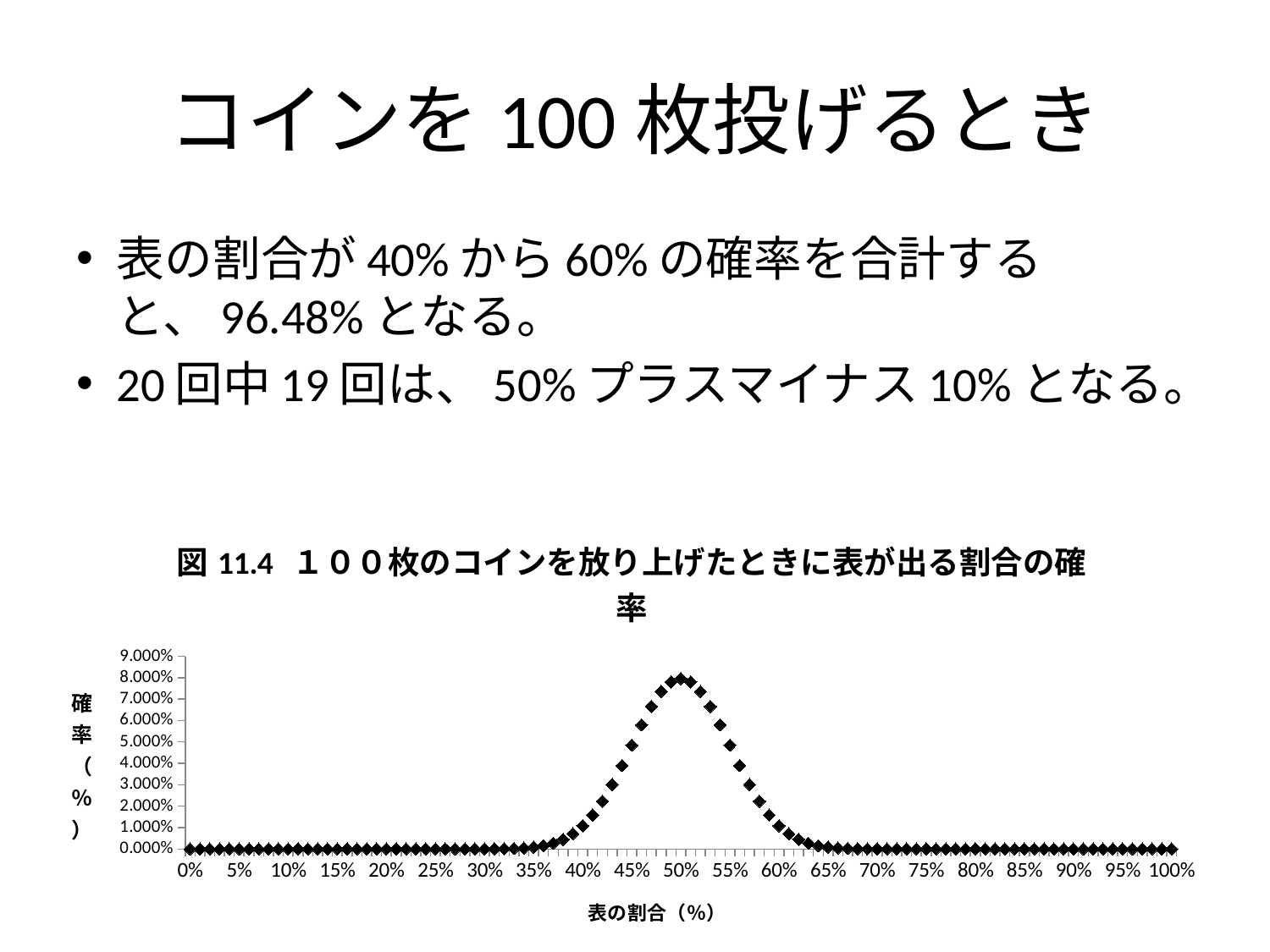

# コインを100枚投げるとき
表の割合が40%から60%の確率を合計すると、96.48%となる。
20回中19回は、50%プラスマイナス10%となる。

### Chart: 図11.4  １００枚のコインを放り上げたときに表が出る割合の確率

| Category |  |
|---|---|
| 0 | 7.888609052210105e-31 |
| 0.01 | 7.888609052210116e-29 |
| 0.02 | 3.904861480844049e-27 |
| 0.03 | 1.275588083742389e-25 |
| 0.04 | 3.0933011030752918e-24 |
| 0.05 | 5.93913811790451e-23 |
| 0.06 | 9.40363535334888e-22 |
| 7.0000000000000007E-2 | 1.2627738903068301e-20 |
| 0.08 | 1.467974647481698e-19 |
| 0.09 | 1.5005963063146118e-18 |
| 0.1 | 1.3655426387462979e-17 |
| 0.11 | 1.117262158974249e-16 |
| 0.12 | 8.286361012392398e-16 |
| 0.13 | 5.609228993004079e-15 |
| 0.14000000000000001 | 3.485735159938219e-14 |
| 0.15 | 1.9984881583645948e-13 |
| 0.16 | 1.0616968341311918e-12 |
| 0.17 | 5.246031415707042e-12 |
| 0.18 | 2.419003375020489e-11 |
| 0.19 | 1.0439909302719939e-10 |
| 0.2 | 4.2281632676015464e-10 |
| 0.21 | 1.6107288638482146e-09 |
| 0.22 | 5.783980920182205e-09 |
| 0.23 | 1.961523964235707e-08 |
| 0.24 | 6.293222718589611e-08 |
| 0.25 | 1.9131397064512392e-07 |
| 0.26 | 5.518672230147799e-07 |
| 0.27 | 1.5125249815960639e-06 |
| 0.28000000000000003 | 3.943368702018303e-06 |
| 0.28999999999999998 | 9.790432639493791e-06 |
| 0.3 | 2.3170690580135296e-05 |
| 0.31 | 5.232091421320862e-05 |
| 0.32 | 0.00011281697127223065 |
| 0.33 | 0.00023247133474277876 |
| 0.34 | 0.00045810527728724036 |
| 0.35 | 0.0008638556657416525 |
| 0.36 | 0.0015597393964779853 |
| 0.37 | 0.002697927604718674 |
| 0.38 | 0.004472879976244111 |
| 0.39 | 0.007110732269926555 |
| 0.4 | 0.010843866711637992 |
| 0.41 | 0.015869073236543376 |
| 0.42 | 0.022292269546572856 |
| 0.43 | 0.03006864264421455 |
| 0.44 | 0.038952559789096154 |
| 0.45 | 0.04847429662643078 |
| 0.46 | 0.05795839814029766 |
| 0.47 | 0.06659049999098024 |
| 0.48 | 0.07352701040670735 |
| 0.49 | 0.07802866410507725 |
| 0.5 | 0.07958923738717878 |
| 0.51 | 0.07802866410507725 |
| 0.52 | 0.07352701040670735 |
| 0.53 | 0.06659049999098024 |
| 0.54 | 0.05795839814029764 |
| 0.55000000000000004 | 0.04847429662643078 |
| 0.56000000000000005 | 0.038952559789096154 |
| 0.56999999999999995 | 0.03006864264421455 |
| 0.57999999999999996 | 0.022292269546572856 |
| 0.59 | 0.015869073236543376 |
| 0.6 | 0.010843866711637992 |
| 0.61 | 0.007110732269926555 |
| 0.62 | 0.00447287997624411 |
| 0.63 | 0.002697927604718674 |
| 0.64 | 0.0015597393964779846 |
| 0.65 | 0.0008638556657416525 |
| 0.66 | 0.00045810527728724047 |
| 0.67 | 0.00023247133474277876 |
| 0.68 | 0.00011281697127223065 |
| 0.69 | 5.232091421320862e-05 |
| 0.7 | 2.3170690580135296e-05 |
| 0.71 | 9.79043263949379e-06 |
| 0.72 | 3.943368702018303e-06 |
| 0.73 | 1.5125249815960639e-06 |
| 0.74 | 5.518672230147791e-07 |
| 0.75 | 1.9131397064512423e-07 |
| 0.76 | 6.293222718589612e-08 |
| 0.77 | 1.9615239642357035e-08 |
| 0.78 | 5.783980920182205e-09 |
| 0.79 | 1.6107288638482146e-09 |
| 0.8 | 4.2281632676015614e-10 |
| 0.81 | 1.0439909302719901e-10 |
| 0.82 | 2.419003375020489e-11 |
| 0.83 | 5.246031415707042e-12 |
| 0.84 | 1.0616968341311918e-12 |
| 0.85 | 1.9984881583645948e-13 |
| 0.86 | 3.485735159938219e-14 |
| 0.87 | 5.609228993004079e-15 |
| 0.88 | 8.286361012392398e-16 |
| 0.89 | 1.117262158974249e-16 |
| 0.9 | 1.3655426387462979e-17 |
| 0.91 | 1.5005963063146224e-18 |
| 0.92 | 1.467974647481698e-19 |
| 0.93 | 1.2627738903068301e-20 |
| 0.94 | 9.40363535334888e-22 |
| 0.95 | 5.93913811790451e-23 |
| 0.96 | 3.0933011030752697e-24 |
| 0.97 | 1.275588083742389e-25 |
| 0.98 | 3.904861480844049e-27 |
| 0.99 | 7.888609052210116e-29 |
| 1 | 7.888609052210105e-31 |